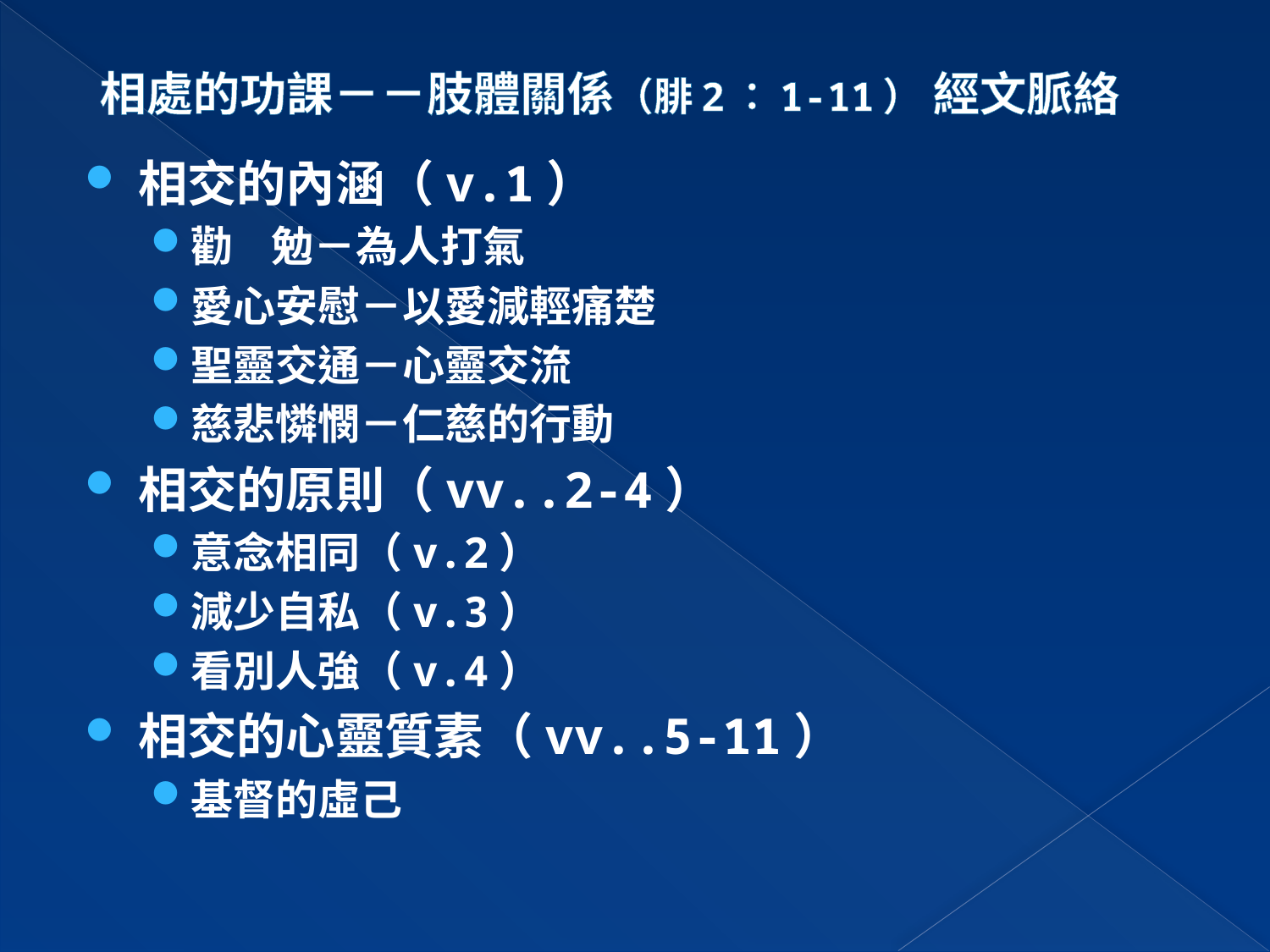

# 相處的功課－－肢體關係（腓2：1-11） 經文脈絡
相交的內涵（v.1）
勸    勉－為人打氣
愛心安慰－以愛減輕痛楚
聖靈交通－心靈交流
慈悲憐憫－仁慈的行動
相交的原則（vv..2-4）
意念相同（v.2）
減少自私（v.3）
看別人強（v.4）
相交的心靈質素（vv..5-11）
基督的虛己